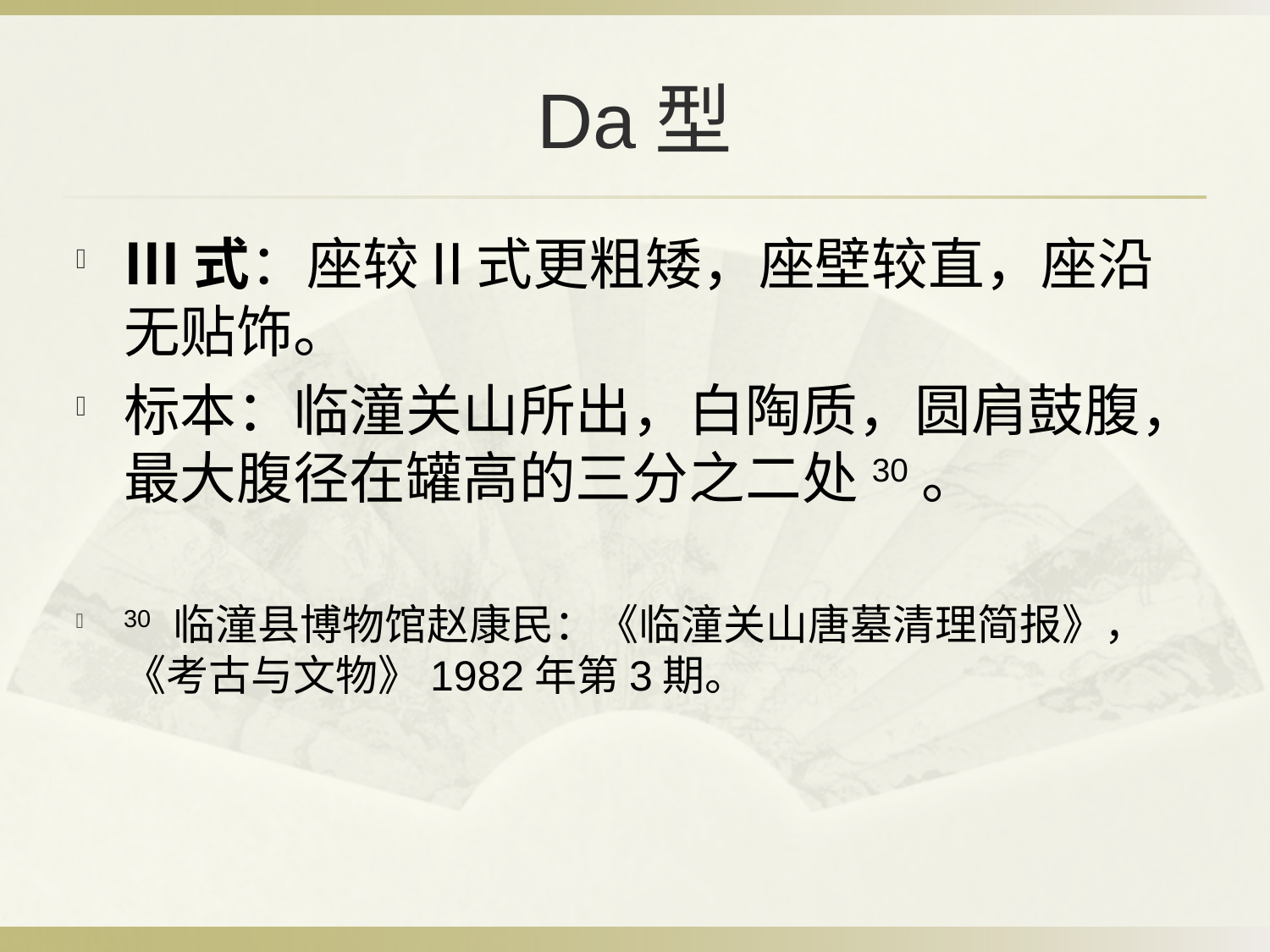

# Da型
Ⅲ式：座较Ⅱ式更粗矮，座壁较直，座沿无贴饰。
标本：临潼关山所出，白陶质，圆肩鼓腹，最大腹径在罐高的三分之二处30。

30 临潼县博物馆赵康民：《临潼关山唐墓清理简报》，《考古与文物》1982年第3期。